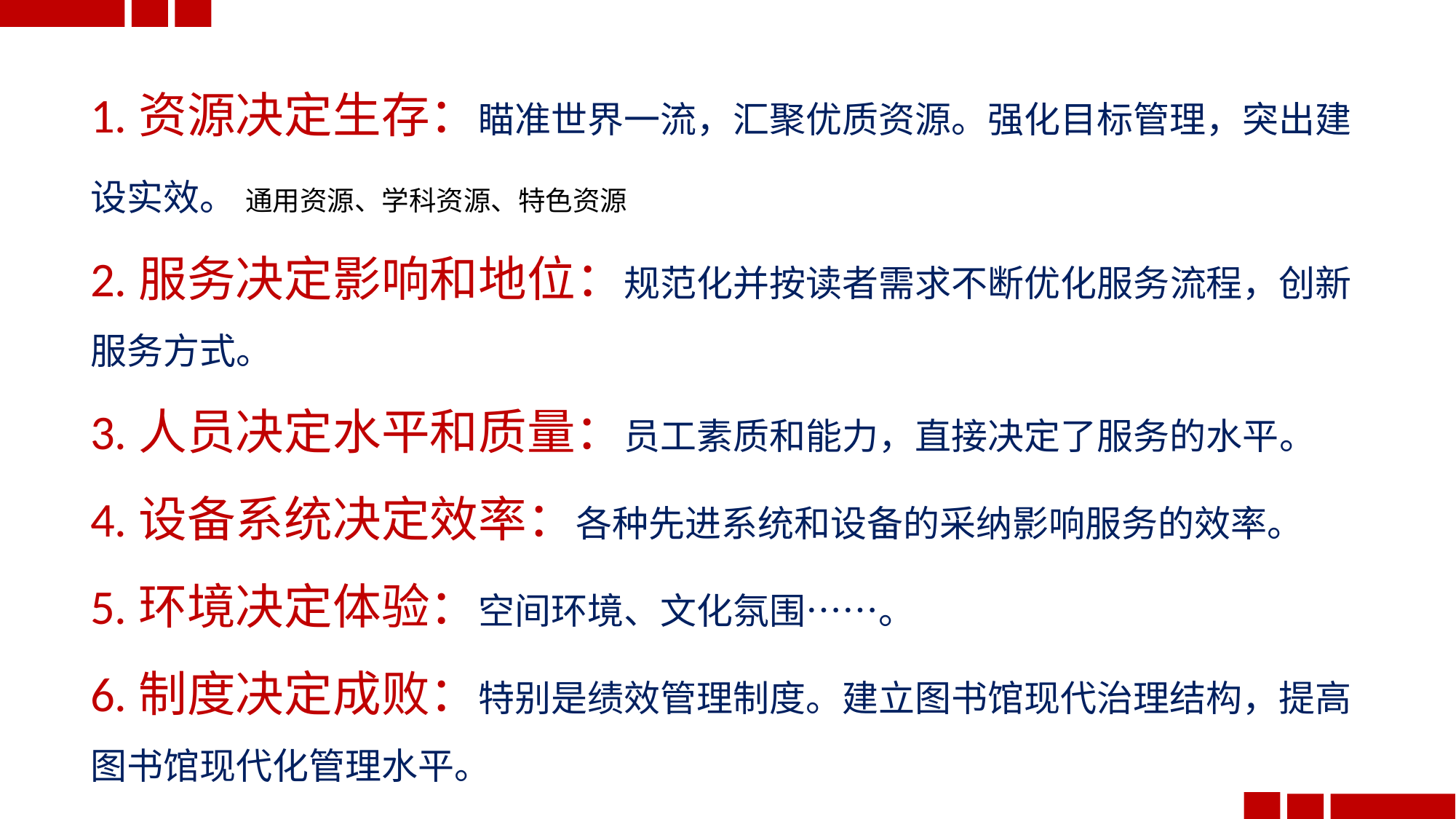

1.资源决定生存：瞄准世界一流，汇聚优质资源。强化目标管理，突出建设实效。 通用资源、学科资源、特色资源
2.服务决定影响和地位：规范化并按读者需求不断优化服务流程，创新服务方式。
3.人员决定水平和质量：员工素质和能力，直接决定了服务的水平。
4.设备系统决定效率：各种先进系统和设备的采纳影响服务的效率。
5.环境决定体验：空间环境、文化氛围……。
6.制度决定成败：特别是绩效管理制度。建立图书馆现代治理结构，提高图书馆现代化管理水平。